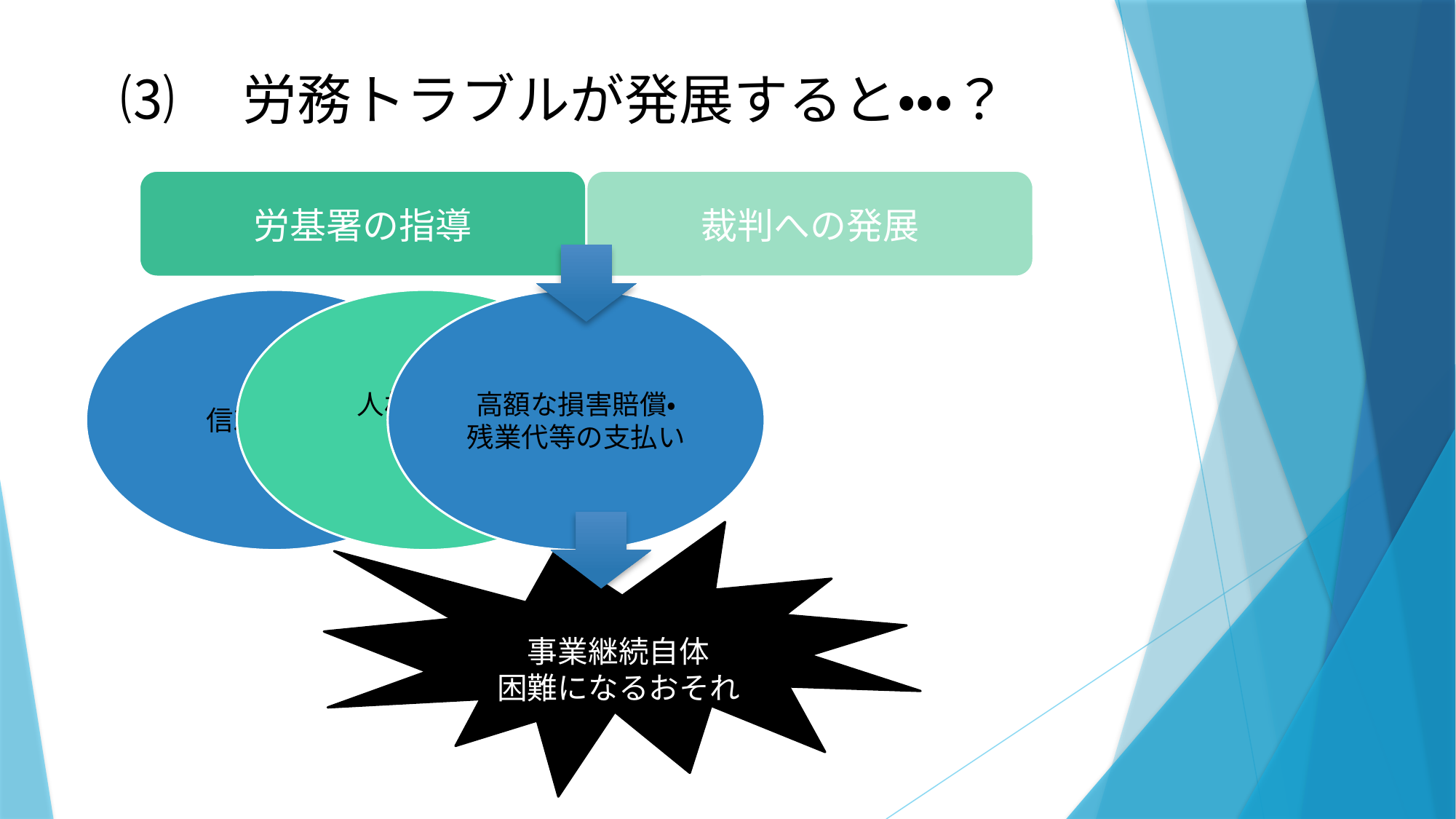

# ⑶　労務トラブルが発展すると・・・？
労基署の指導
裁判への発展

信頼の失墜
人材確保の
困難

事業継続自体
困難になるおそれ